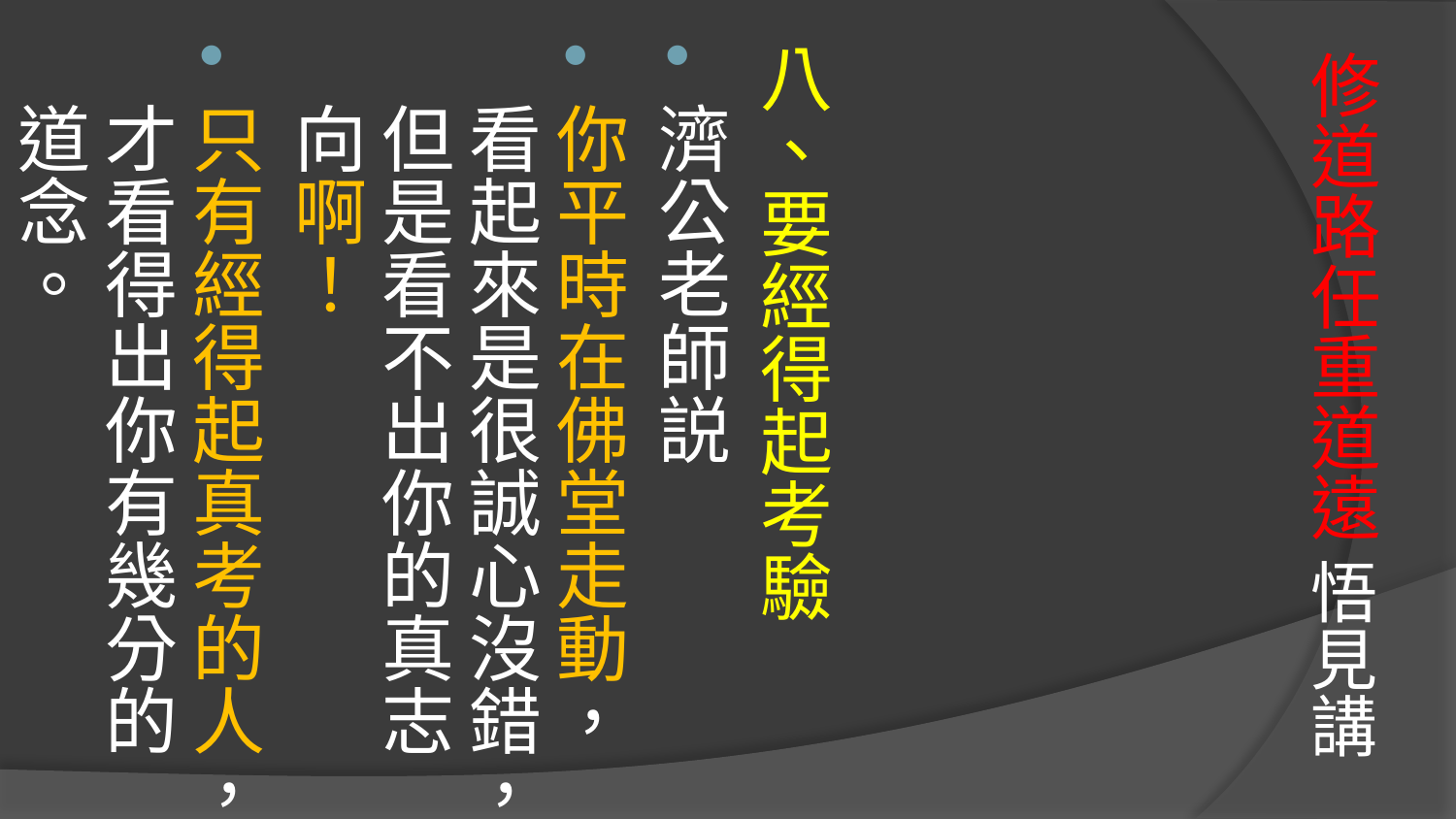

八、要經得起考驗
濟公老師説
你平時在佛堂走動，看起來是很誠心沒錯，但是看不出你的真志向啊！
只有經得起真考的人，才看得出你有幾分的道念。
# 修道路任重道遠 悟見講